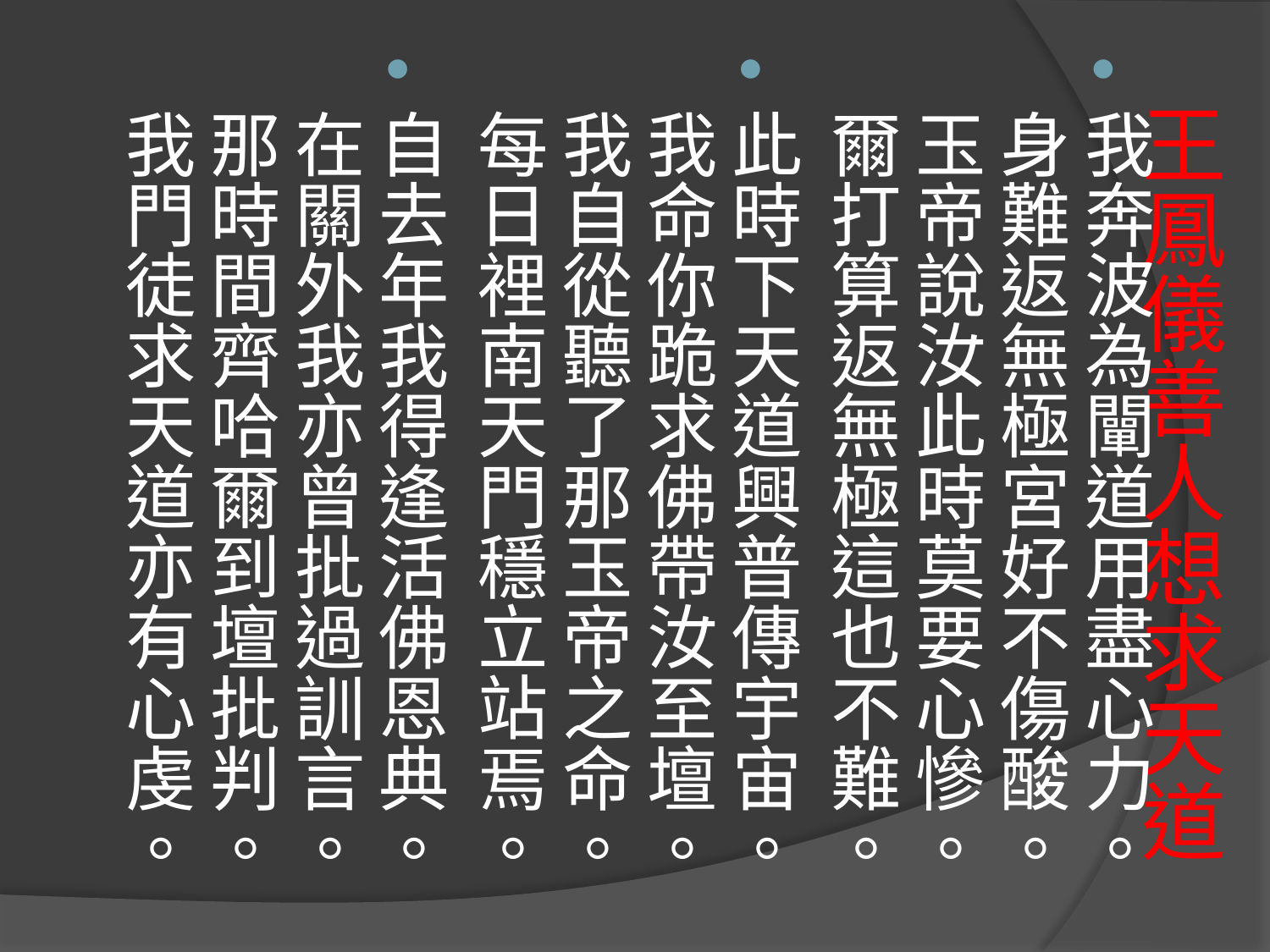

我奔波為闡道用盡心力。
身難返無極宮好不傷酸。
玉帝說汝此時莫要心慘。
爾打算返無極這也不難。
此時下天道興普傳宇宙。
我命你跪求佛帶汝至壇。
我自從聽了那玉帝之命。
每日裡南天門穩立站焉。
自去年我得逢活佛恩典。
在關外我亦曾批過訓言。
那時間齊哈爾到壇批判。
我門徒求天道亦有心虔。
# 王鳳儀善人想求天道